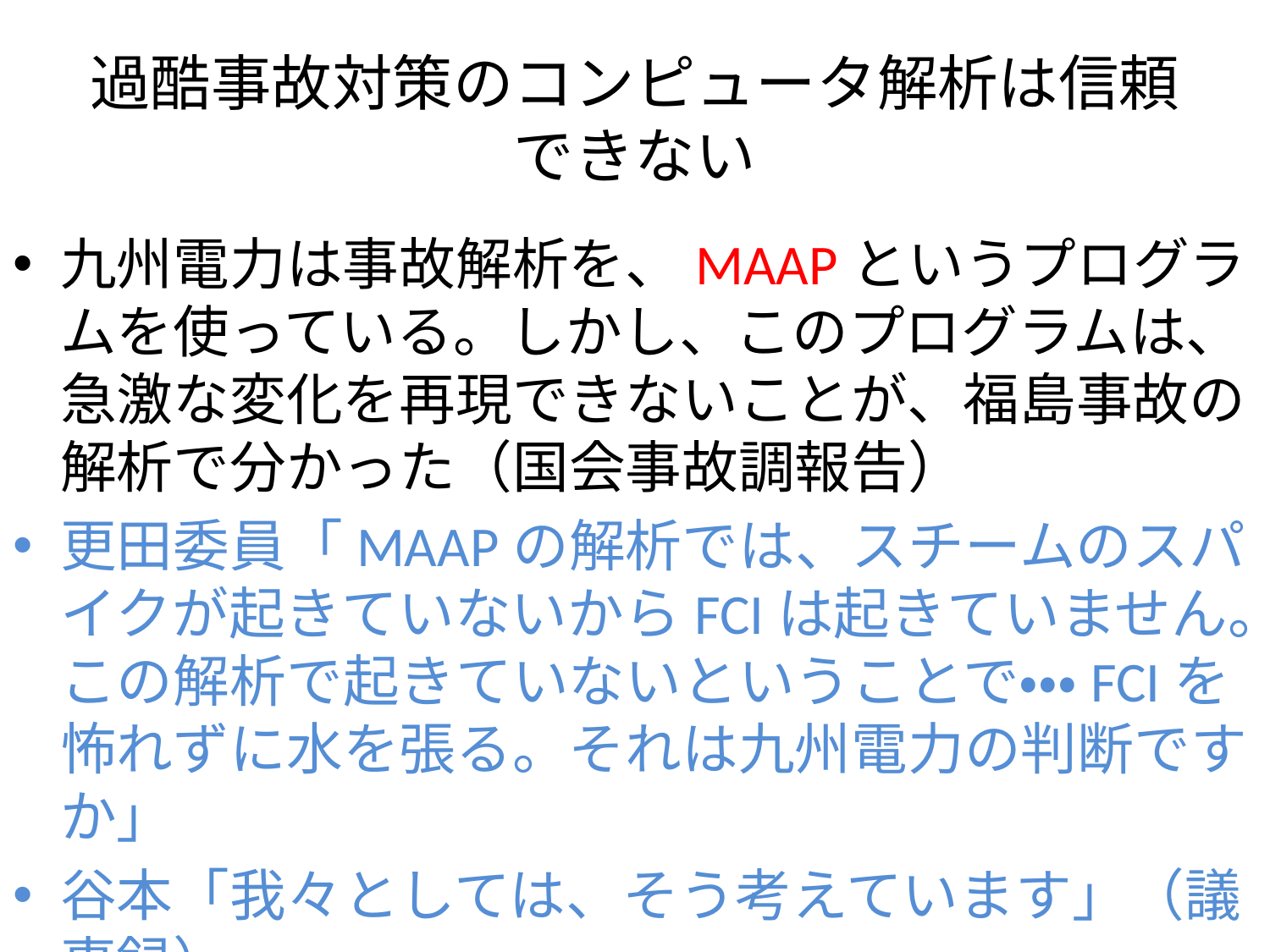

# 過酷事故対策のコンピュータ解析は信頼できない
九州電力は事故解析を、MAAPというプログラムを使っている。しかし、このプログラムは、急激な変化を再現できないことが、福島事故の解析で分かった（国会事故調報告）
更田委員「MAAPの解析では、スチームのスパイクが起きていないからFCIは起きていません。この解析で起きていないということで・・・FCIを怖れずに水を張る。それは九州電力の判断ですか」
谷本「我々としては、そう考えています」（議事録）